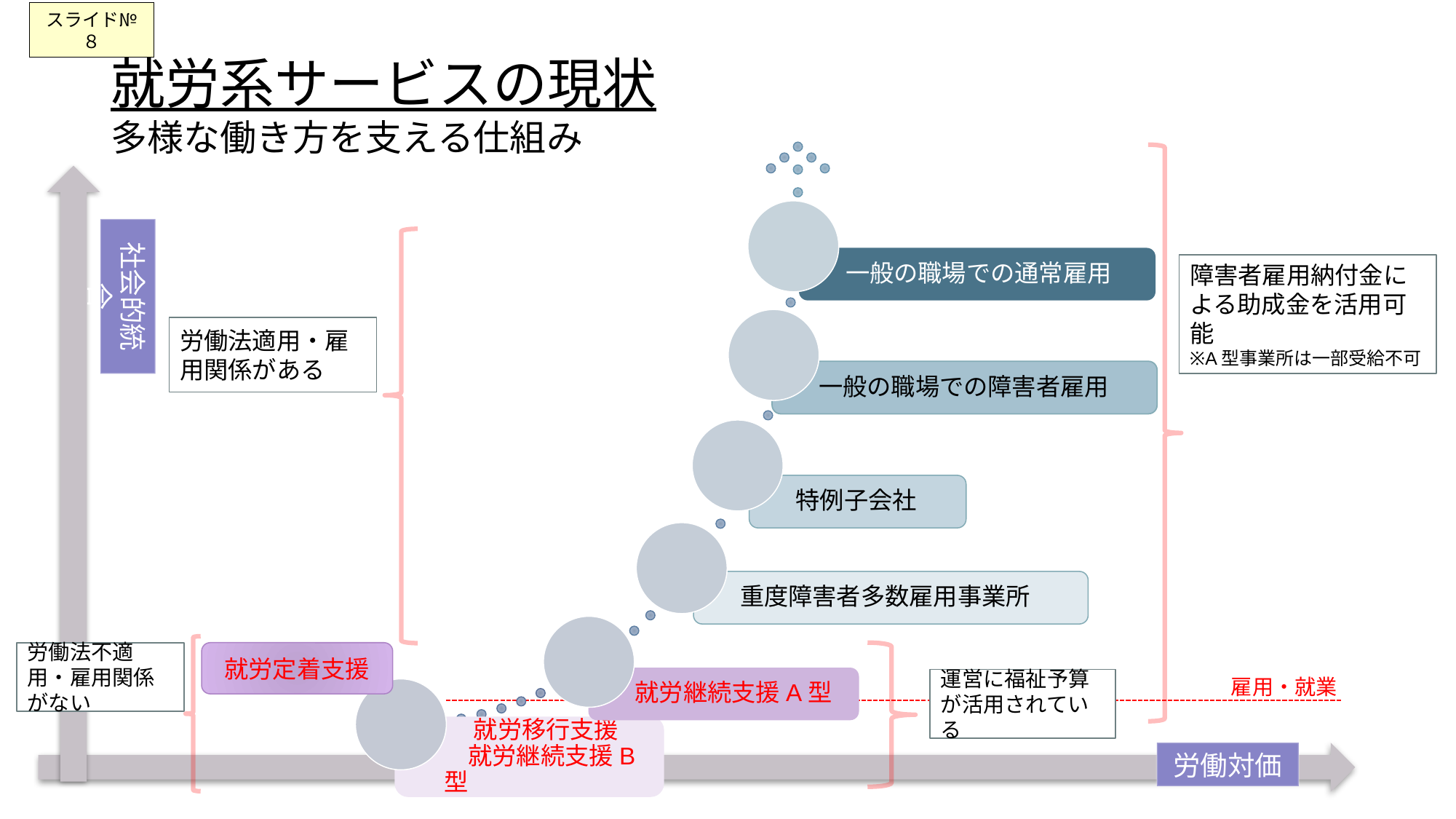

スライド№８
# 就労系サービスの現状 多様な働き方を支える仕組み

　 就労移行支援　　就労継続支援B型
就労継続支援A型
重度障害者多数雇用事業所
特例子会社
一般の職場での障害者雇用
一般の職場での通常雇用

社会的統合

障害者雇用納付金による助成金を活用可能
※A型事業所は一部受給不可
労働法適用・雇用関係がある

労働法不適用・雇用関係がない
就労定着支援

雇用・就業
運営に福祉予算が活用されている
労働対価